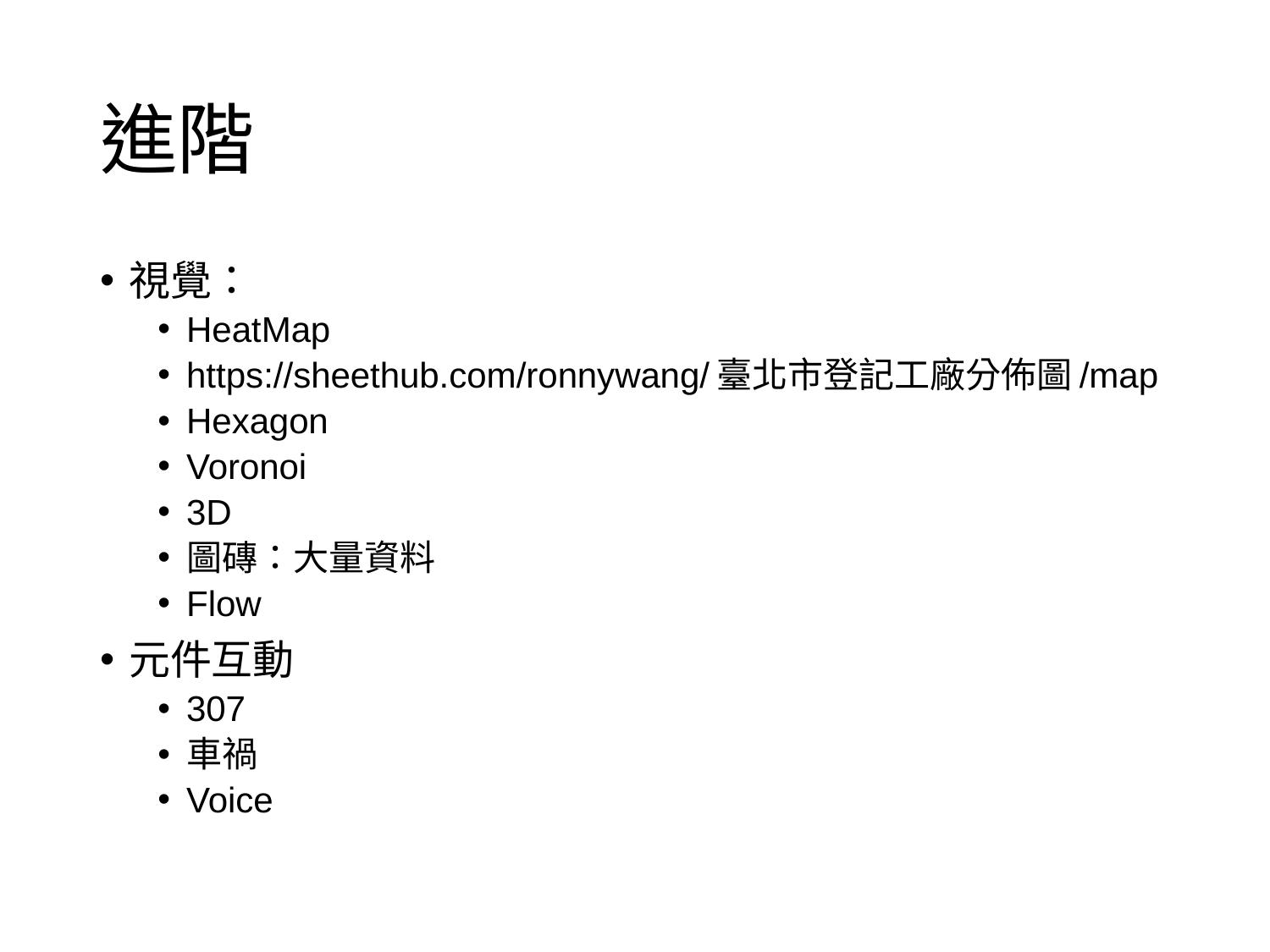

# 進階
視覺：
HeatMap
https://sheethub.com/ronnywang/臺北市登記工廠分佈圖/map
Hexagon
Voronoi
3D
圖磚：大量資料
Flow
元件互動
307
車禍
Voice